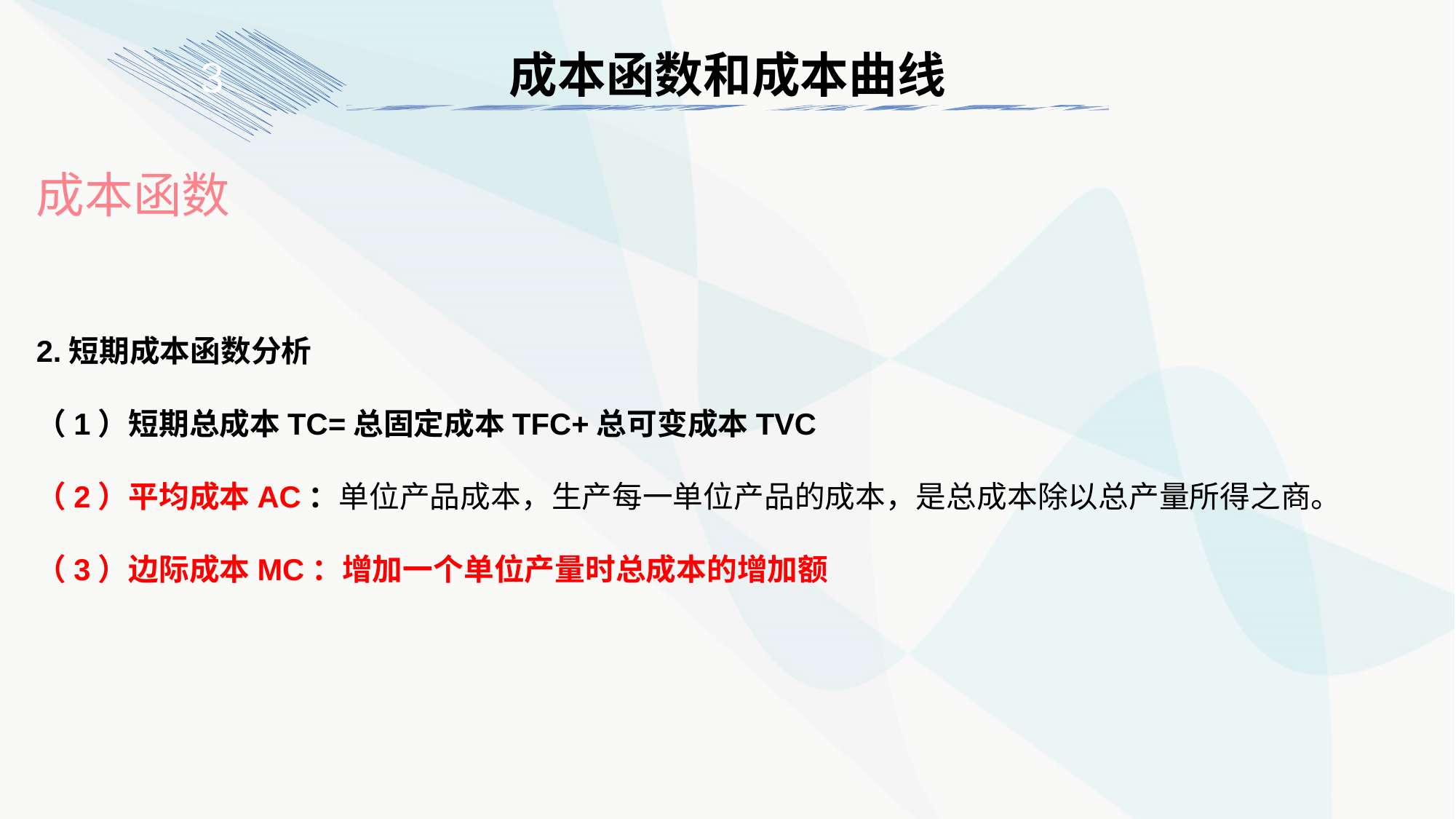

成本函数和成本曲线
3
成本函数

2.短期成本函数分析
（1）短期总成本TC=总固定成本TFC+总可变成本TVC
（2）平均成本AC：单位产品成本，生产每一单位产品的成本，是总成本除以总产量所得之商。
（3）边际成本MC：增加一个单位产量时总成本的增加额